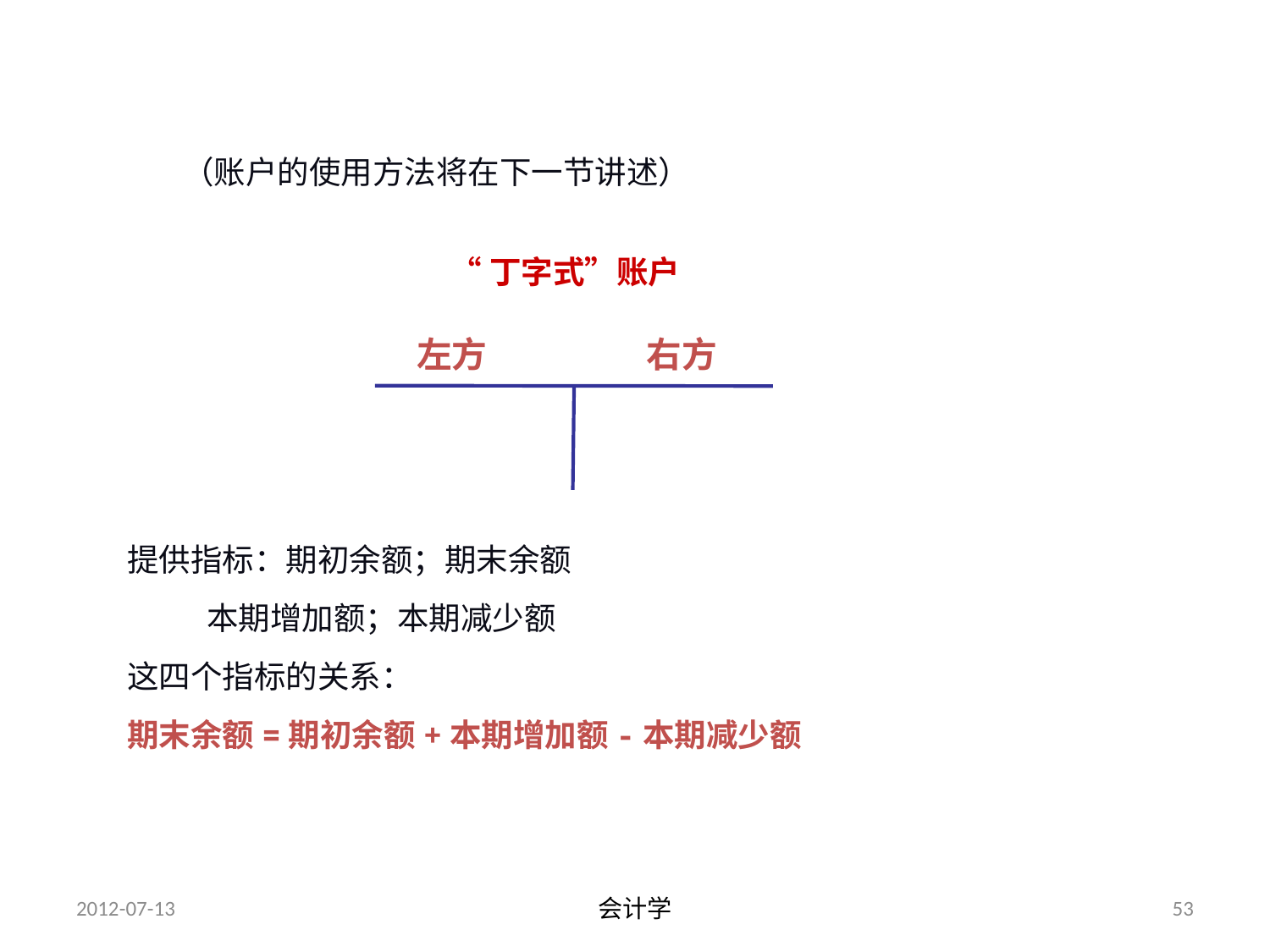

# 二、账户的基本结构
（账户的使用方法将在下一节讲述）
“丁字式”账户
左方
右方

提供指标：期初余额；期末余额
          本期增加额；本期减少额
这四个指标的关系：
期末余额=期初余额+本期增加额-本期减少额
2012-07-13
会计学
53